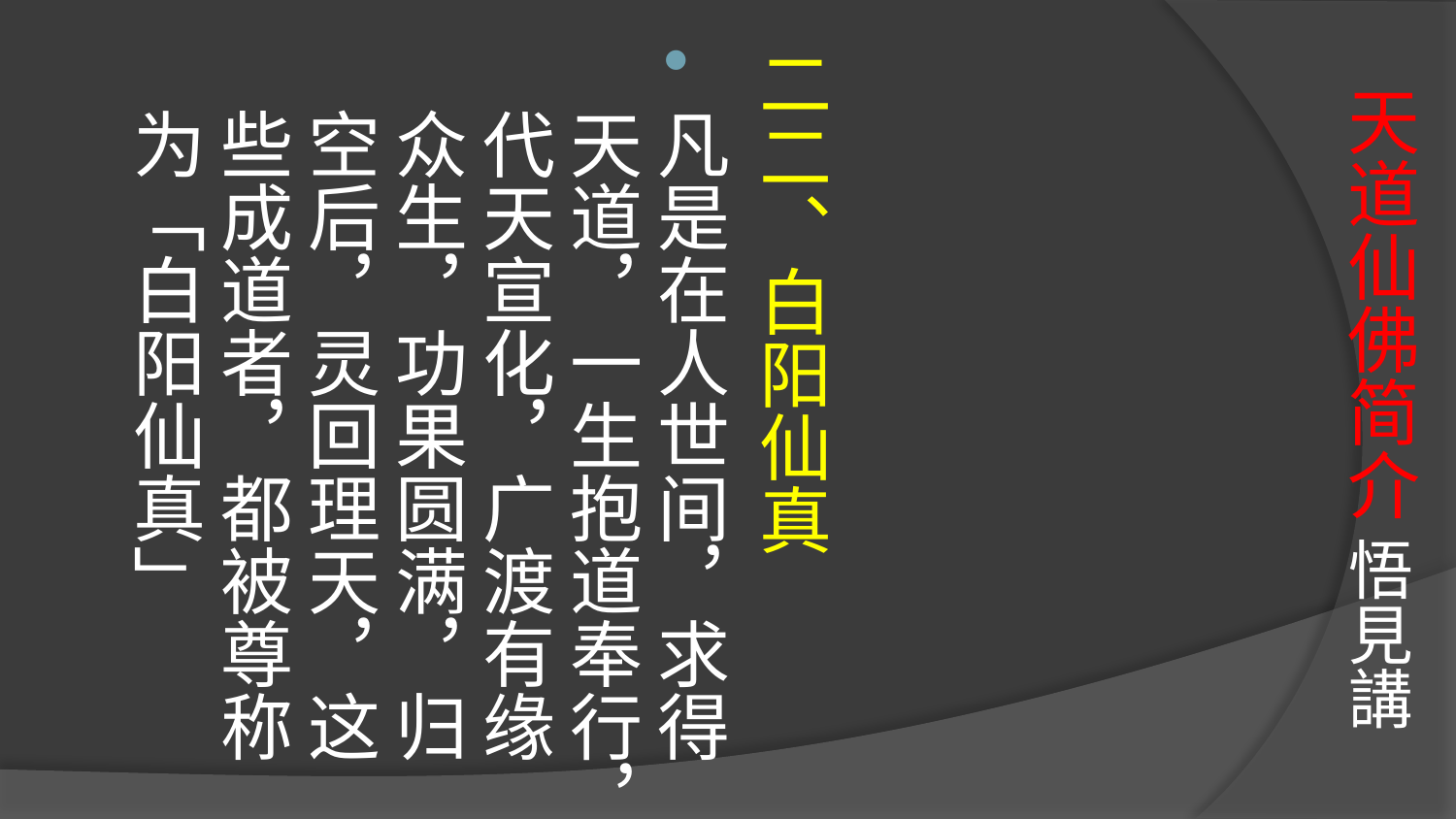

# 天道仙佛简介 悟見講
二二、白阳仙真
凡是在人世间，求得天道，一生抱道奉行，代天宣化，广渡有缘众生，功果圆满，归空后，灵回理天，这些成道者，都被尊称为「白阳仙真」